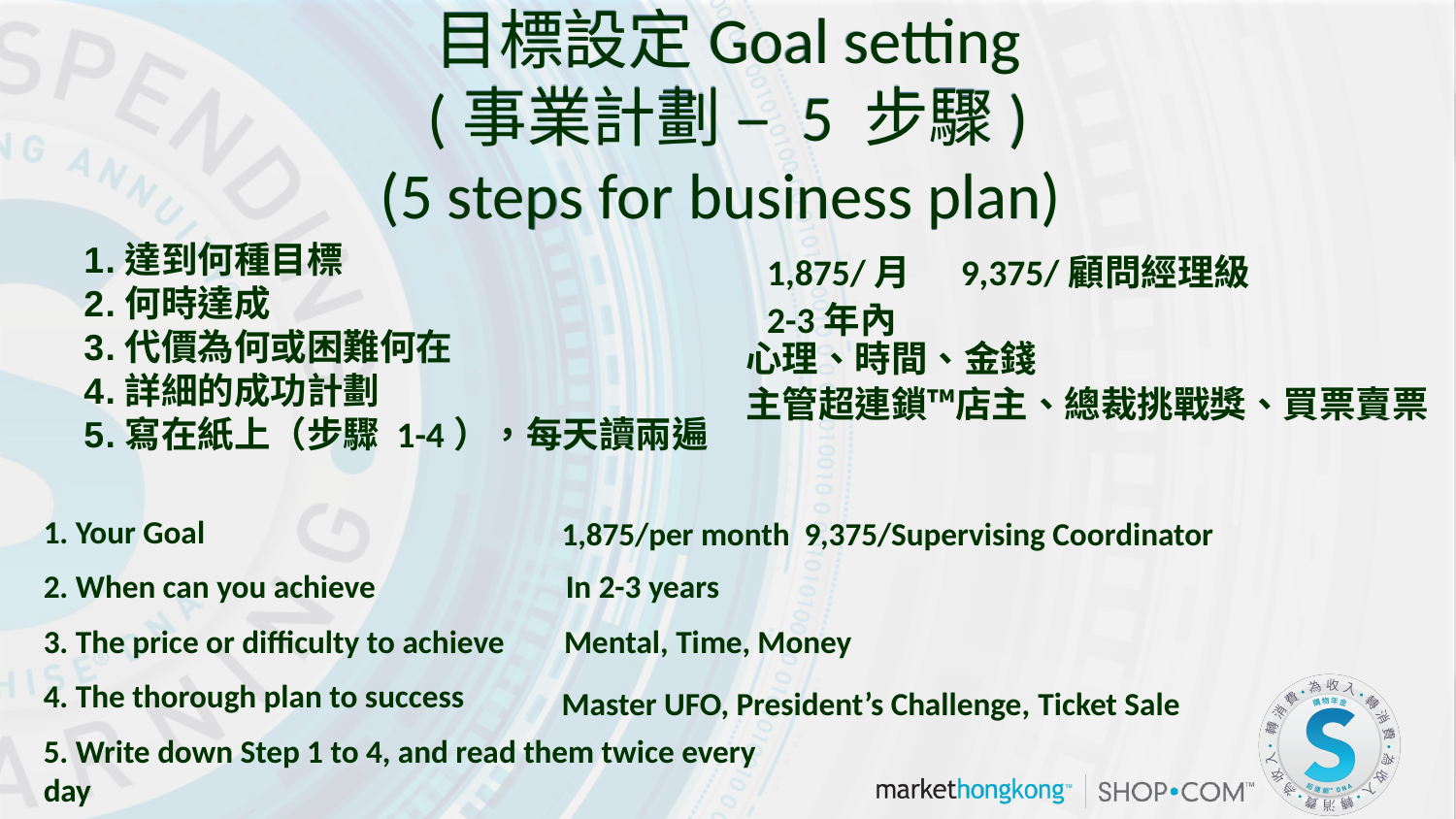

目標設定Goal setting
(事業計劃 – 5 步驟)
(5 steps for business plan)
達到何種目標
何時達成
代價為何或困難何在
詳細的成功計劃
寫在紙上（步驟 1-4），每天讀兩遍

1,875/月     9,375/顧問經理級

2-3年內
心理、時間、金錢
主管超連鎖™店主、總裁挑戰獎、買票賣票

1. Your Goal
2. When can you achieve
3. The price or difficulty to achieve
4. The thorough plan to success
5. Write down Step 1 to 4, and read them twice every day
1,875/per month  9,375/Supervising Coordinator
In 2-3 years
Mental, Time, Money

Master UFO, President’s Challenge, Ticket Sale